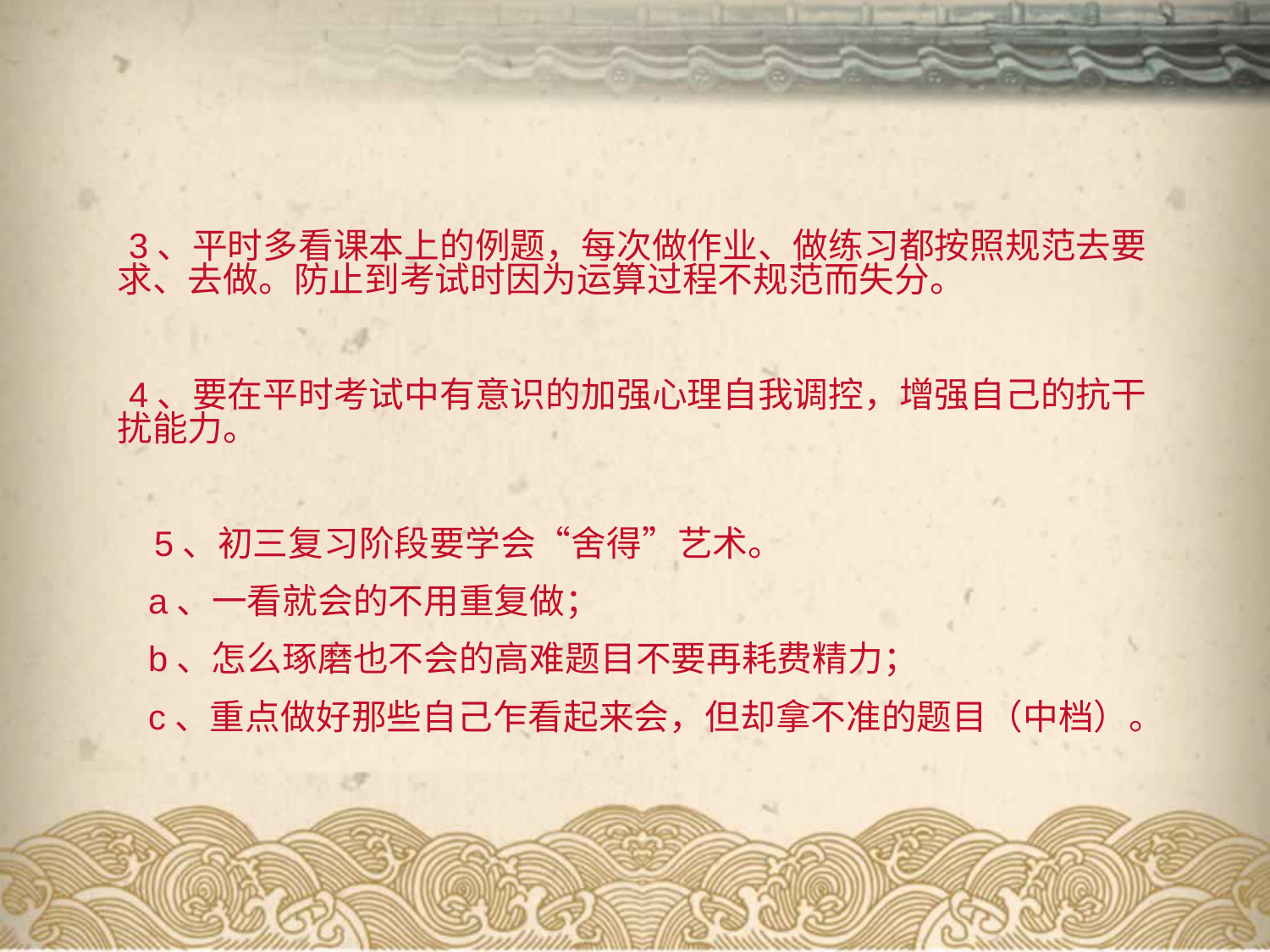

#

     3、平时多看课本上的例题，每次做作业、做练习都按照规范去要求、去做。防止到考试时因为运算过程不规范而失分。

     4、要在平时考试中有意识的加强心理自我调控，增强自己的抗干扰能力。

         5、初三复习阶段要学会“舍得”艺术。
       a、一看就会的不用重复做；
       b、怎么琢磨也不会的高难题目不要再耗费精力；
       c、重点做好那些自己乍看起来会，但却拿不准的题目（中档）。